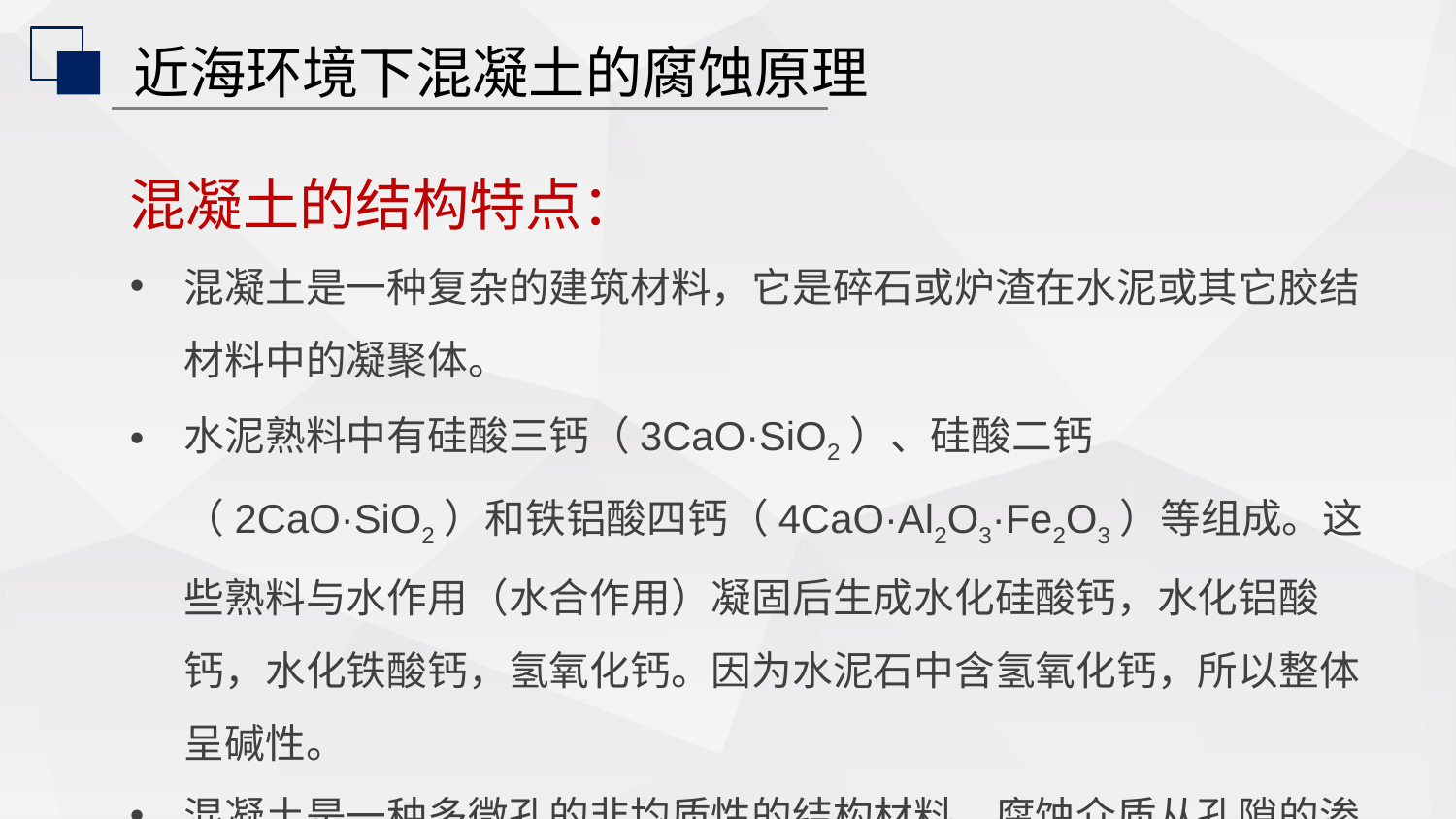

近海环境下混凝土的腐蚀原理
混凝土的结构特点：
混凝土是一种复杂的建筑材料，它是碎石或炉渣在水泥或其它胶结材料中的凝聚体。
水泥熟料中有硅酸三钙（3CaO·SiO2）、硅酸二钙（2CaO·SiO2）和铁铝酸四钙（4CaO·Al2O3·Fe2O3）等组成。这些熟料与水作用（水合作用）凝固后生成水化硅酸钙，水化铝酸钙，水化铁酸钙，氢氧化钙。因为水泥石中含氢氧化钙，所以整体呈碱性。
混凝土是一种多微孔的非均质性的结构材料，腐蚀介质从孔隙的渗透是侵蚀的主要原因。